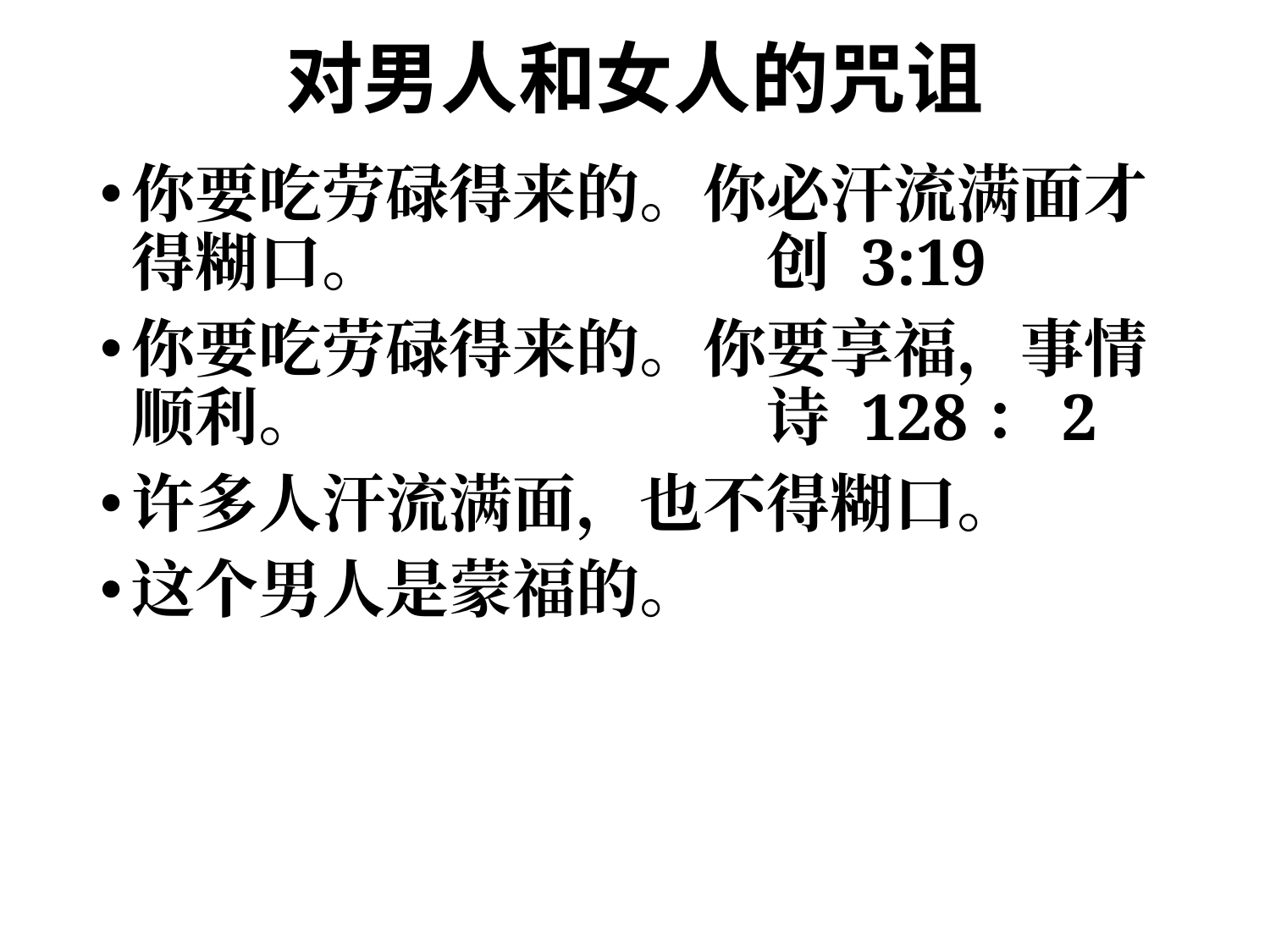

# 对男人和女人的咒诅
你要吃劳碌得来的。你必汗流满面才得糊口。			创 3:19
你要吃劳碌得来的。你要享福，事情顺利。				诗 128：2
许多人汗流满面，也不得糊口。
这个男人是蒙福的。